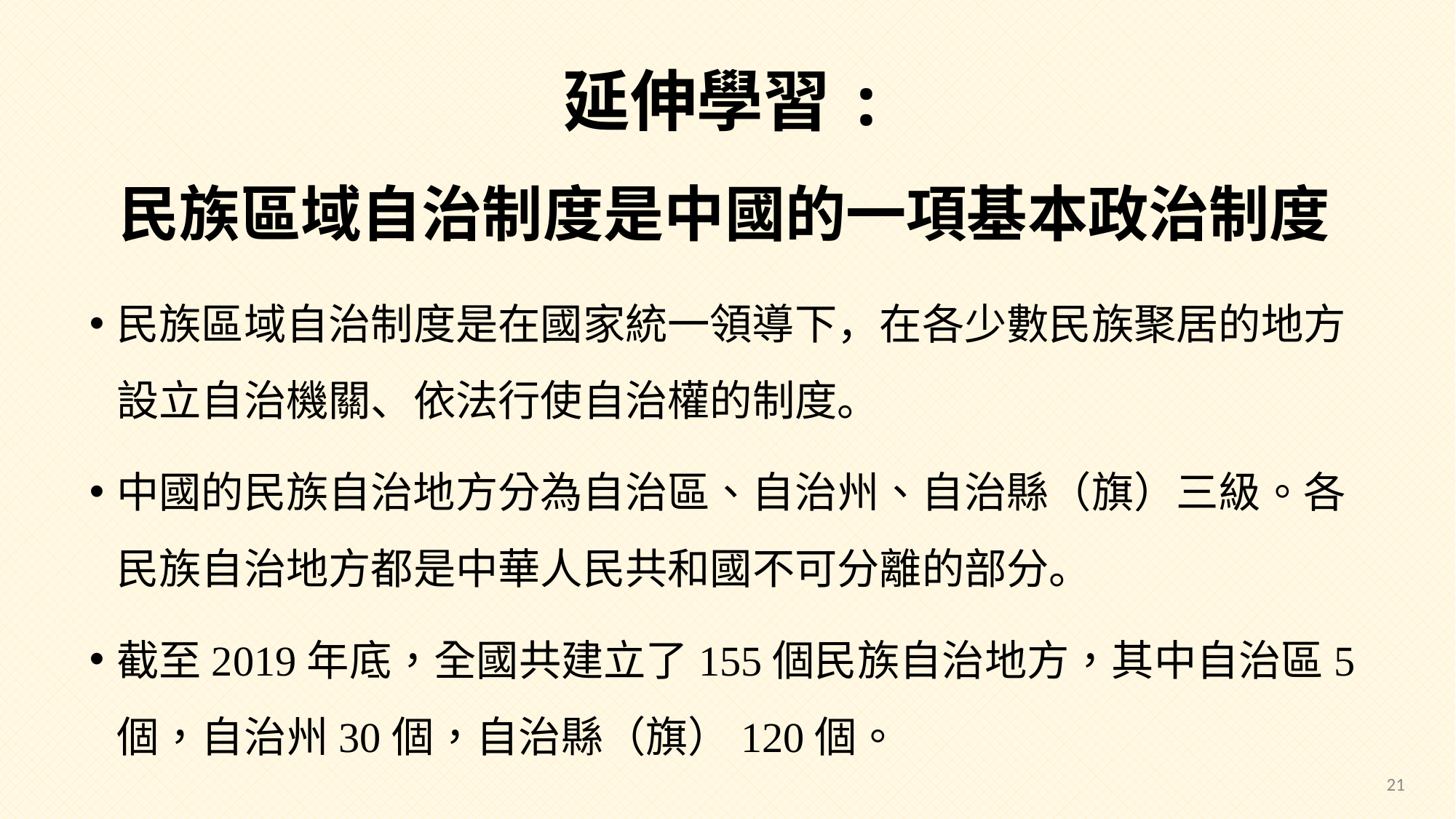

延伸學習:
民族區域自治制度是中國的一項基本政治制度

民族區域自治制度是在國家統一領導下，在各少數民族聚居的地方設立自治機關、依法行使自治權的制度。
中國的民族自治地方分為自治區、自治州、自治縣（旗）三級。各民族自治地方都是中華人民共和國不可分離的部分。
截至2019年底，全國共建立了155個民族自治地方，其中自治區5個，自治州30個，自治縣（旗）120個。
21